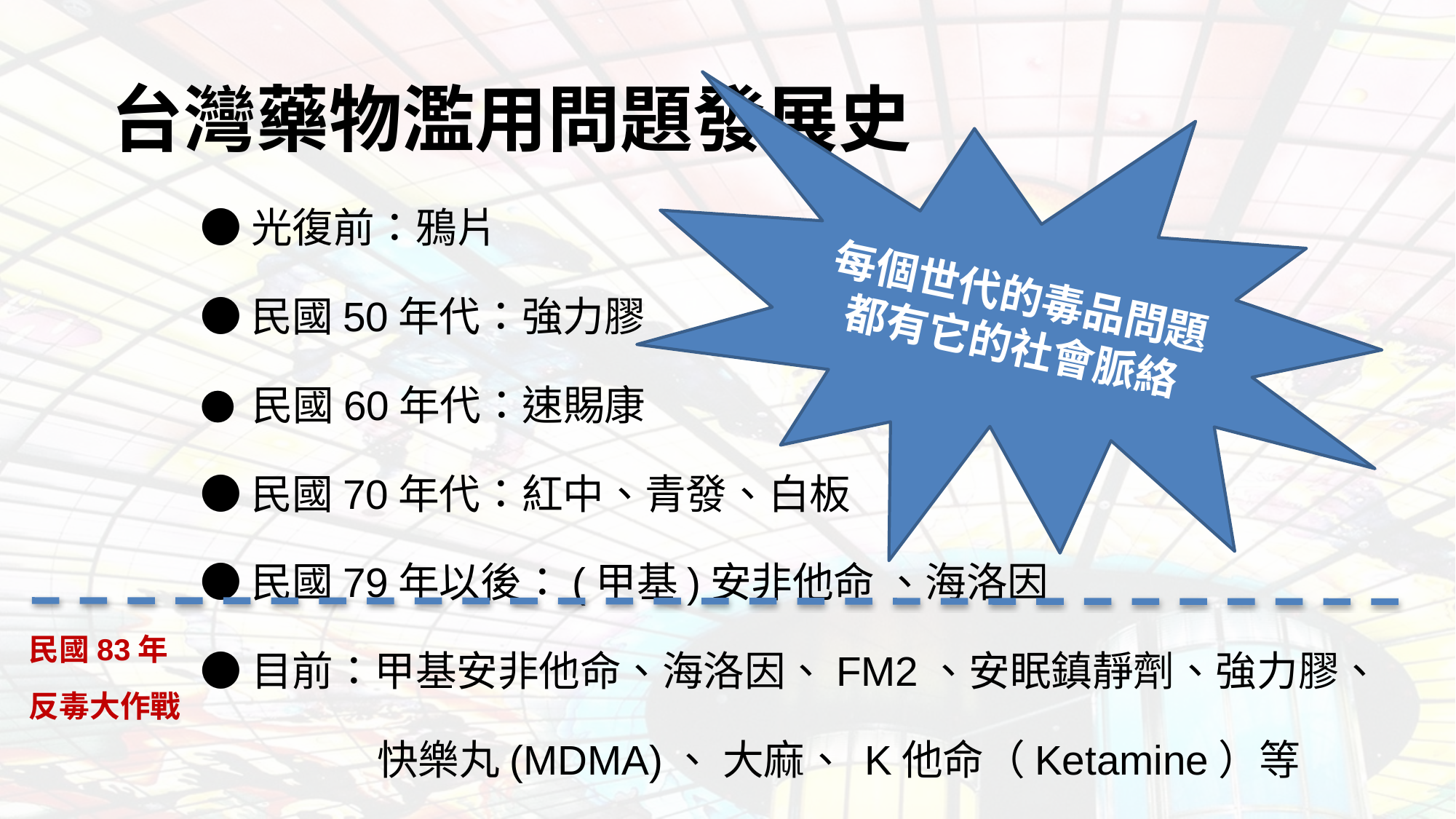

台灣藥物濫用問題發展史
每個世代的毒品問題
都有它的社會脈絡
●光復前：鴉片
●民國50年代：強力膠
● 民國60年代：速賜康
●民國70年代：紅中、青發、白板
●民國79年以後：(甲基)安非他命 、海洛因
●目前：甲基安非他命、海洛因、FM2、安眠鎮靜劑、強力膠、
                  快樂丸(MDMA)、 大麻、 K他命（Ketamine）等

民國83年
反毒大作戰